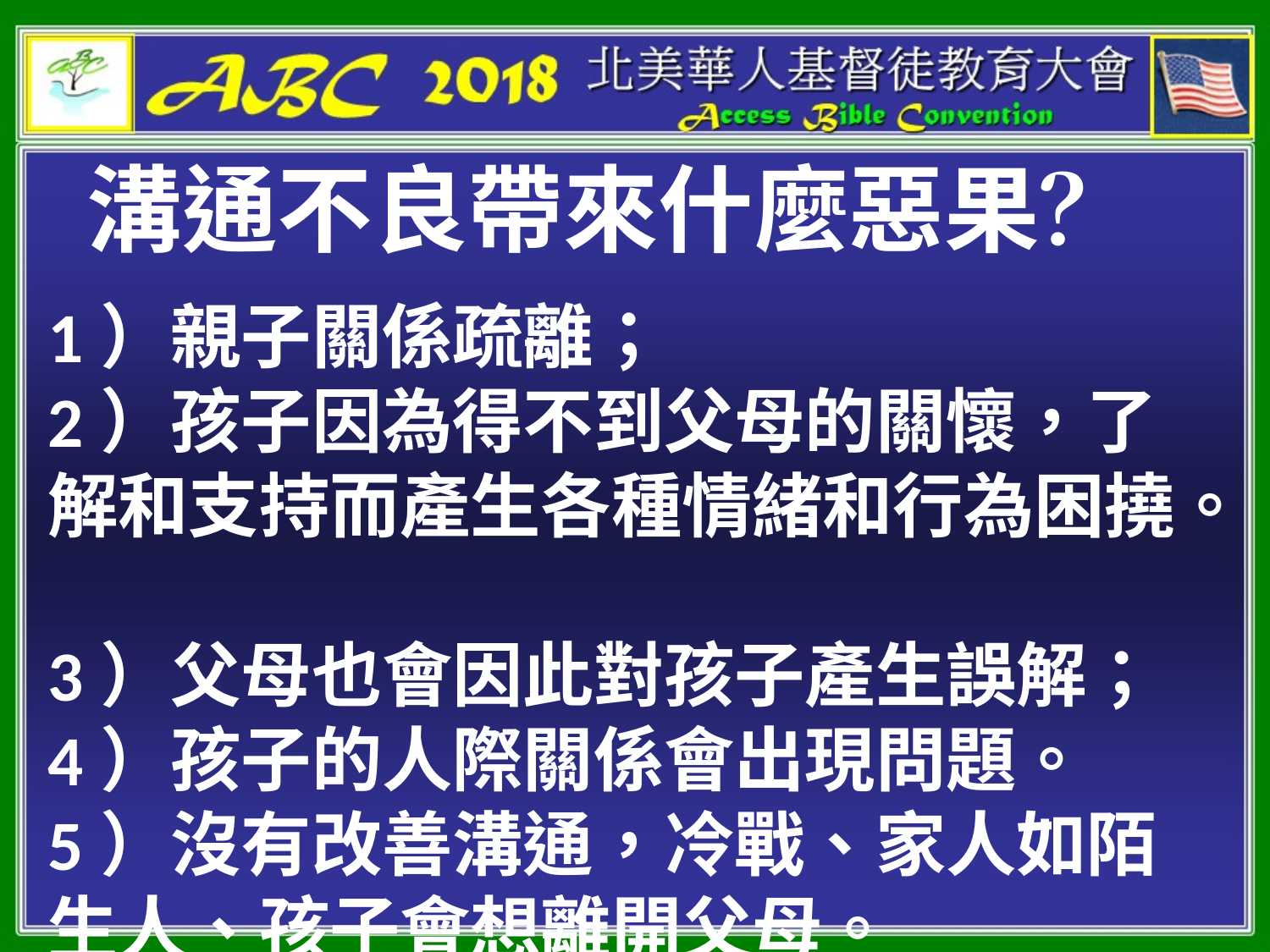

# 溝通不良帶來什麼惡果？
1）親子關係疏離；
2）孩子因為得不到父母的關懷，了解和支持而產生各種情緒和行為困撓。
3）父母也會因此對孩子產生誤解；
4）孩子的人際關係會出現問題。
5）沒有改善溝通，冷戰、家人如陌生人、孩子會想離開父母。